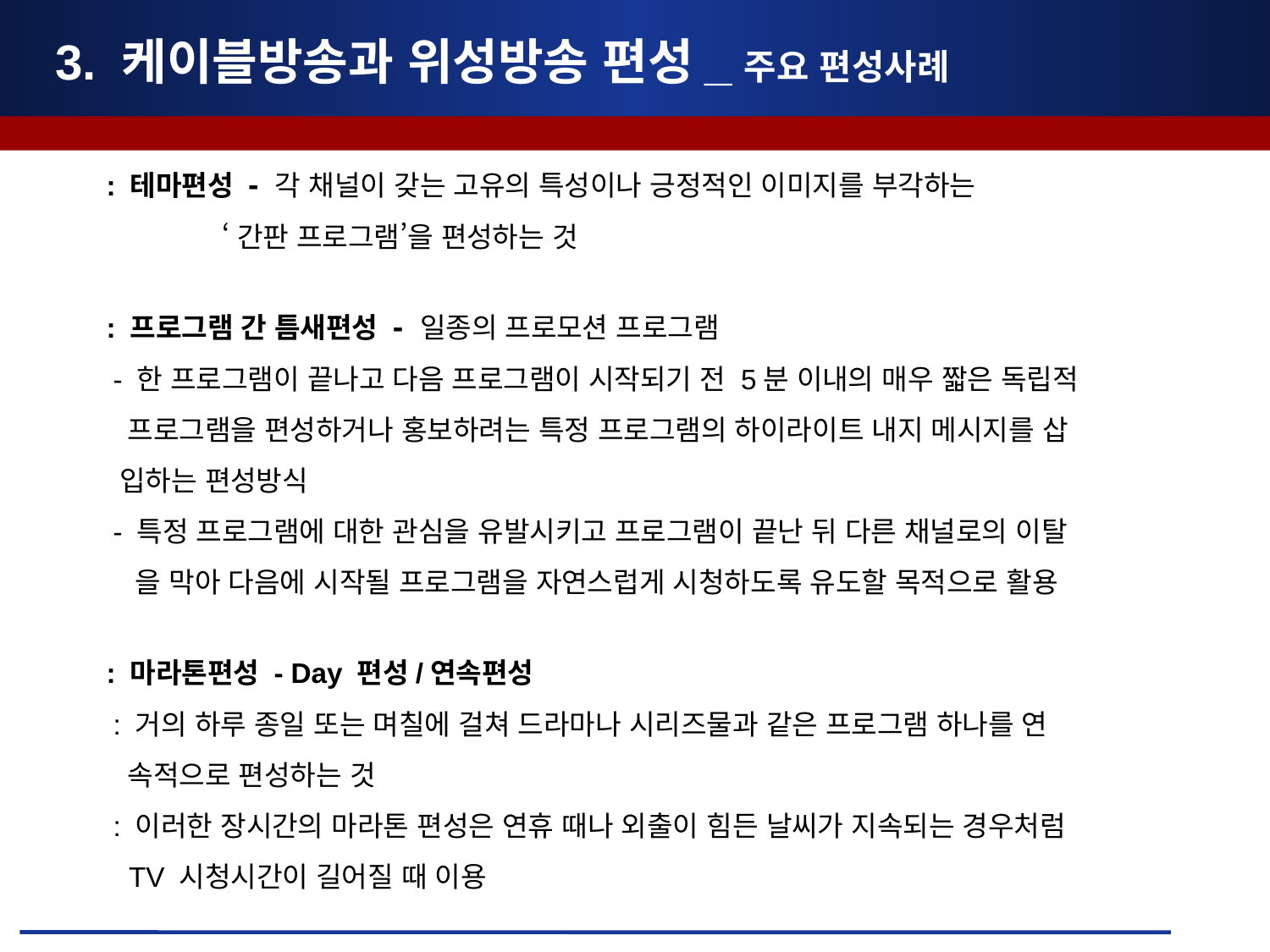

# 3. 케이블방송과 위성방송 편성_주요 편성사례

 : 테마편성 - 각 채널이 갖는 고유의 특성이나 긍정적인 이미지를 부각하는
                ‘간판 프로그램’을 편성하는 것

 : 프로그램 간 틈새편성 - 일종의 프로모션 프로그램
  - 한 프로그램이 끝나고 다음 프로그램이 시작되기 전 5분 이내의 매우 짧은 독립적
   프로그램을 편성하거나 홍보하려는 특정 프로그램의 하이라이트 내지 메시지를 삽
  입하는 편성방식
  - 특정 프로그램에 대한 관심을 유발시키고 프로그램이 끝난 뒤 다른 채널로의 이탈
    을 막아 다음에 시작될 프로그램을 자연스럽게 시청하도록 유도할 목적으로 활용

 : 마라톤편성 - Day 편성/연속편성
  : 거의 하루 종일 또는 며칠에 걸쳐 드라마나 시리즈물과 같은 프로그램 하나를 연
   속적으로 편성하는 것
  : 이러한 장시간의 마라톤 편성은 연휴 때나 외출이 힘든 날씨가 지속되는 경우처럼
    TV 시청시간이 길어질 때 이용